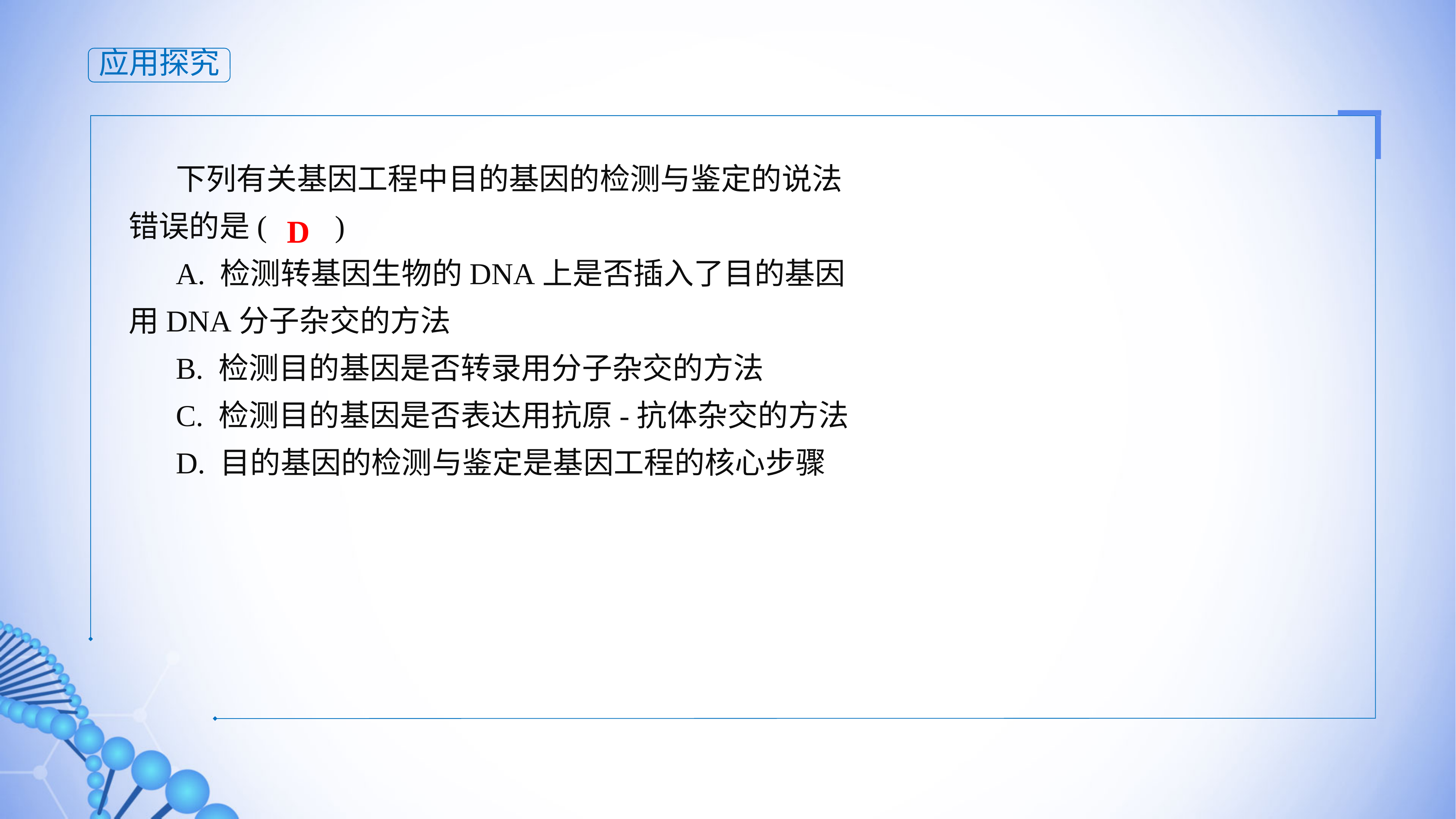

应用探究

下列有关基因工程中目的基因的检测与鉴定的说法错误的是(         )
A. 检测转基因生物的DNA上是否插入了目的基因用DNA分子杂交的方法
B. 检测目的基因是否转录用分子杂交的方法
C. 检测目的基因是否表达用抗原-抗体杂交的方法
D. 目的基因的检测与鉴定是基因工程的核心步骤
D